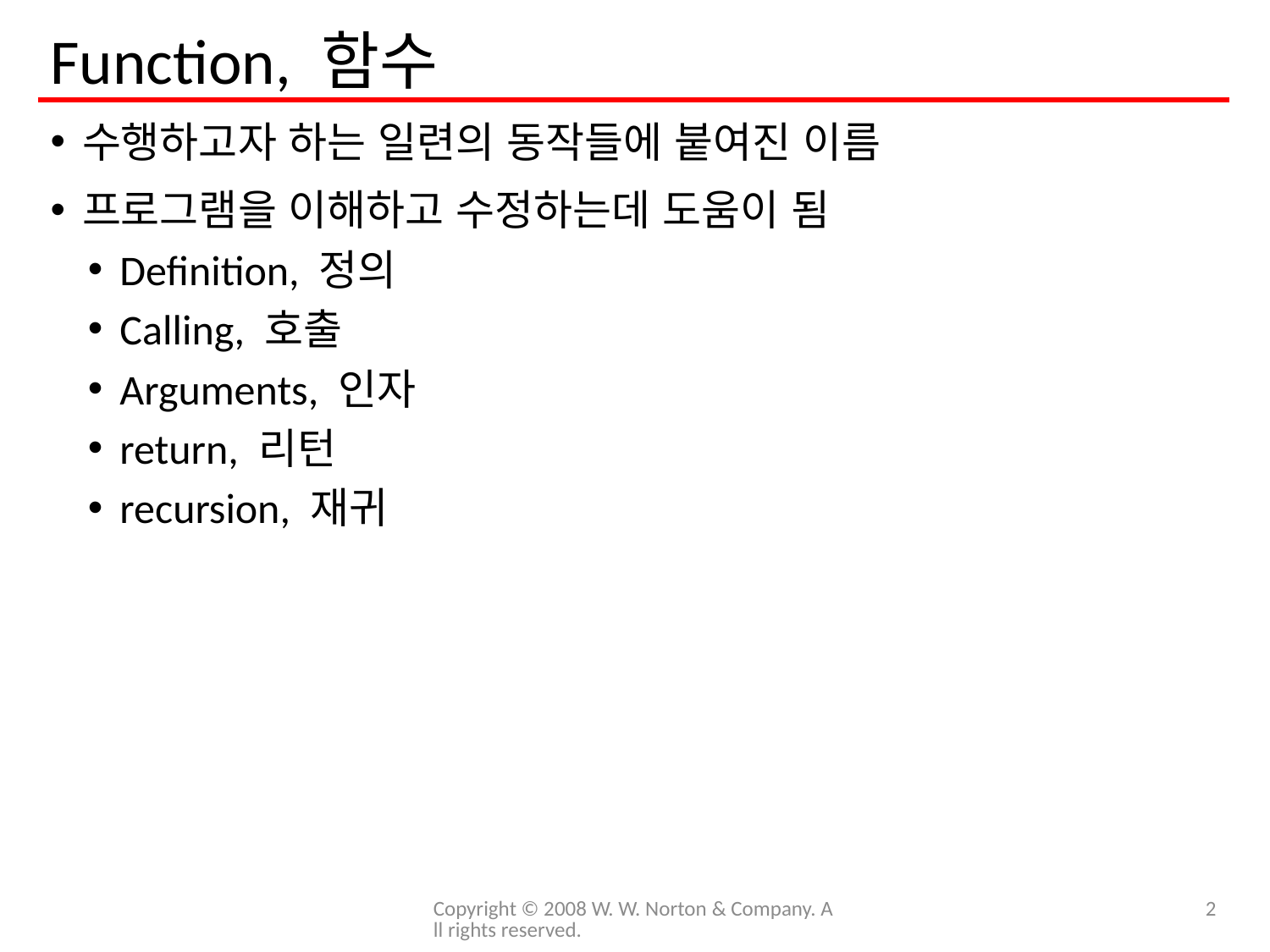

# Function, 함수
수행하고자 하는 일련의 동작들에 붙여진 이름
프로그램을 이해하고 수정하는데 도움이 됨
Definition, 정의
Calling, 호출
Arguments, 인자
return, 리턴
recursion, 재귀
Copyright © 2008 W. W. Norton & Company. All rights reserved.
2